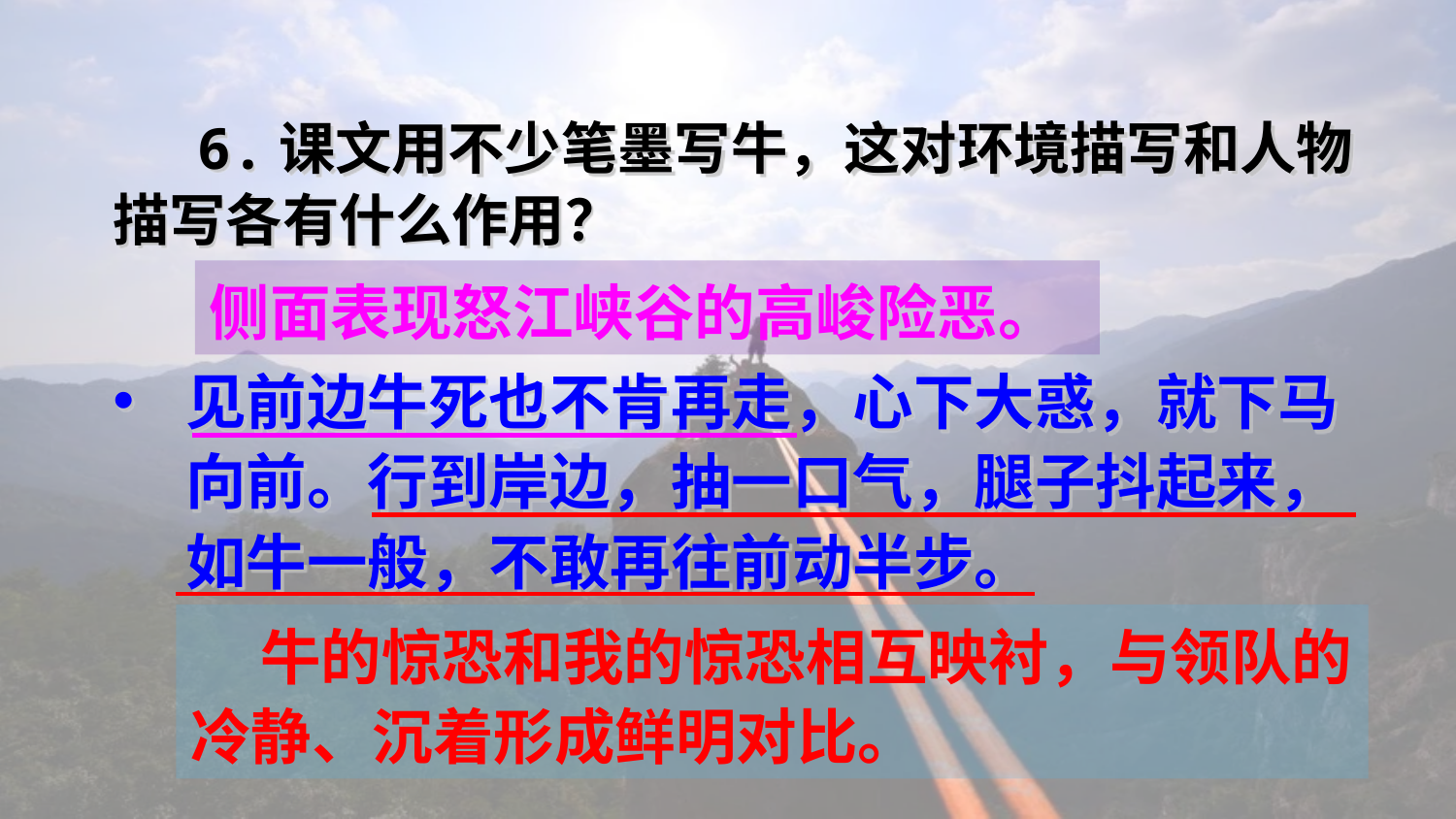

6.课文用不少笔墨写牛，这对环境描写和人物描写各有什么作用？
侧面表现怒江峡谷的高峻险恶。
见前边牛死也不肯再走，心下大惑，就下马向前。行到岸边，抽一口气，腿子抖起来，如牛一般，不敢再往前动半步。
    牛的惊恐和我的惊恐相互映衬，与领队的冷静、沉着形成鲜明对比。